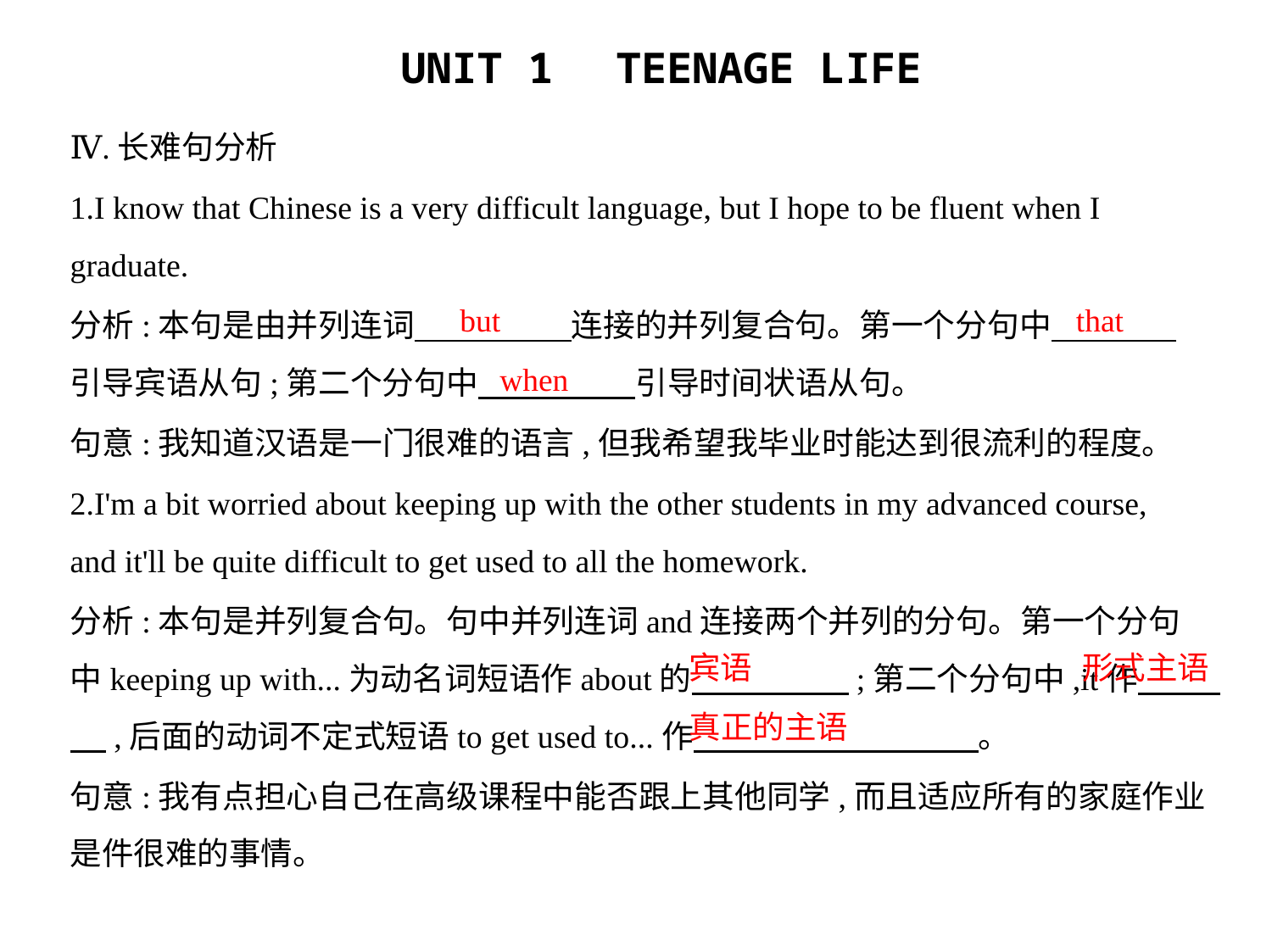

Ⅳ.长难句分析
1.I know that Chinese is a very difficult language, but I hope to be fluent when I
graduate.
分析:本句是由并列连词　　　　    连接的并列复合句。第一个分句中　　　    
引导宾语从句;第二个分句中　　　　    引导时间状语从句。
句意:我知道汉语是一门很难的语言,但我希望我毕业时能达到很流利的程度。
2.I'm a bit worried about keeping up with the other students in my advanced course,
and it'll be quite difficult to get used to all the homework.
分析:本句是并列复合句。句中并列连词and连接两个并列的分句。第一个分句
中keeping up with...为动名词短语作about的　　　　    ;第二个分句中,it作　             ,后面的动词不定式短语to get used to...作　　　　　　　　    。
句意:我有点担心自己在高级课程中能否跟上其他同学,而且适应所有的家庭作业是件很难的事情。

but
that
when
宾语
形式主语
真正的主语